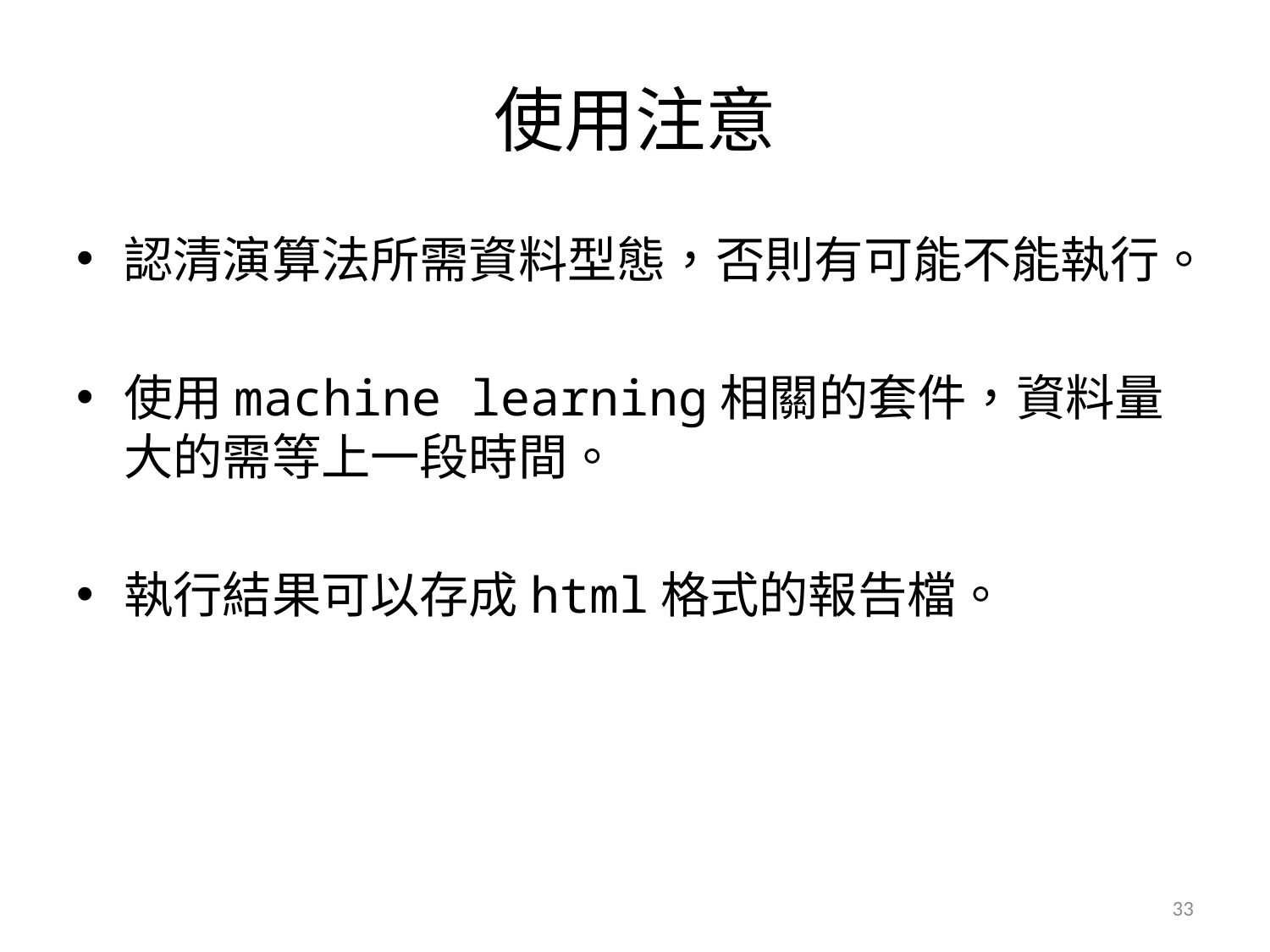

# 使用注意
認清演算法所需資料型態，否則有可能不能執行。

使用machine learning相關的套件，資料量大的需等上一段時間。

執行結果可以存成html格式的報告檔。
33